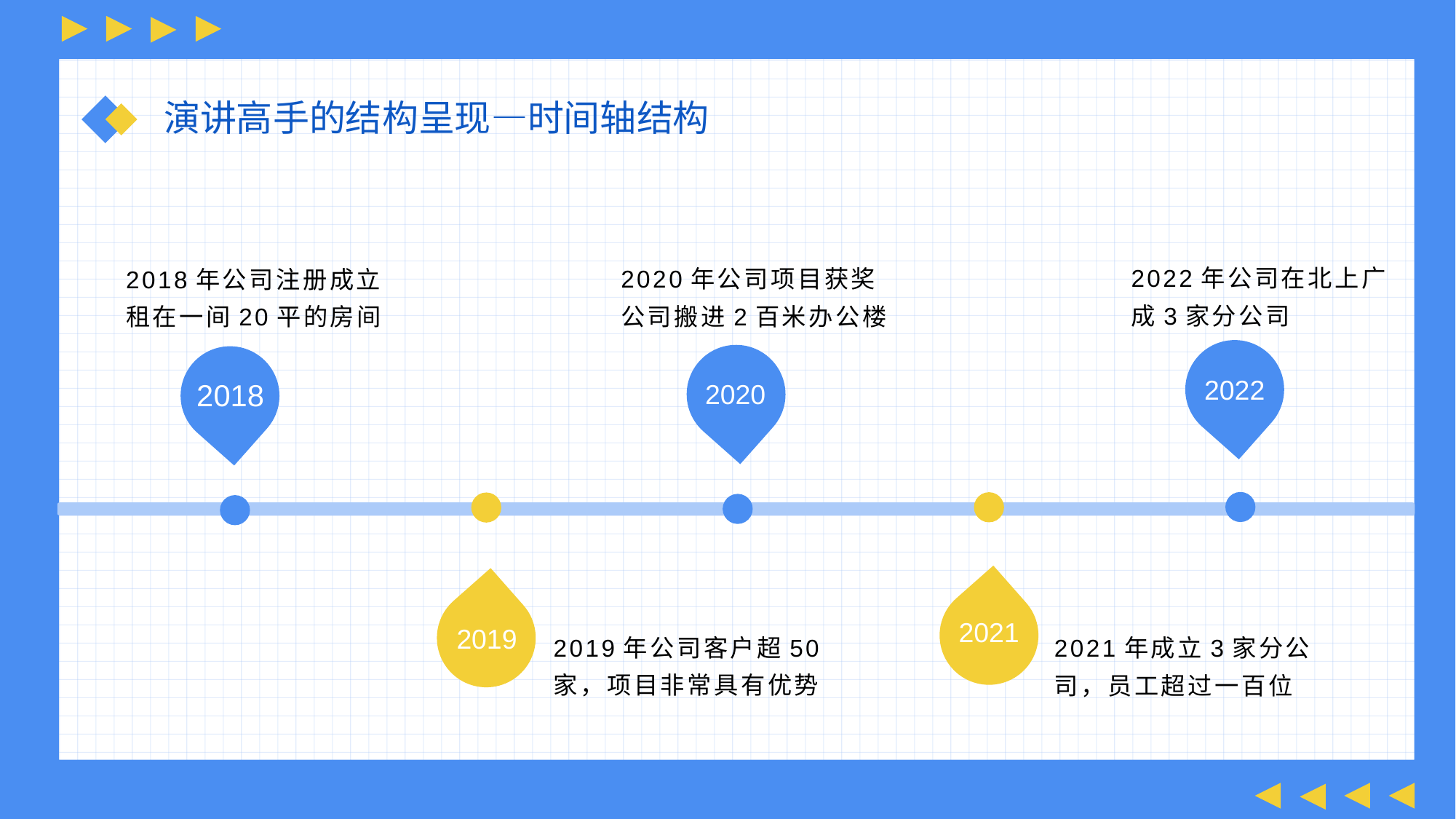

演讲高手的结构呈现—时间轴结构

2022年公司在北上广
成3家分公司
2020年公司项目获奖
公司搬进2百米办公楼
2018年公司注册成立
租在一间20平的房间

2022
2018
2020

2021
2019
2019年公司客户超50
家，项目非常具有优势
2021年成立3家分公
司，员工超过一百位